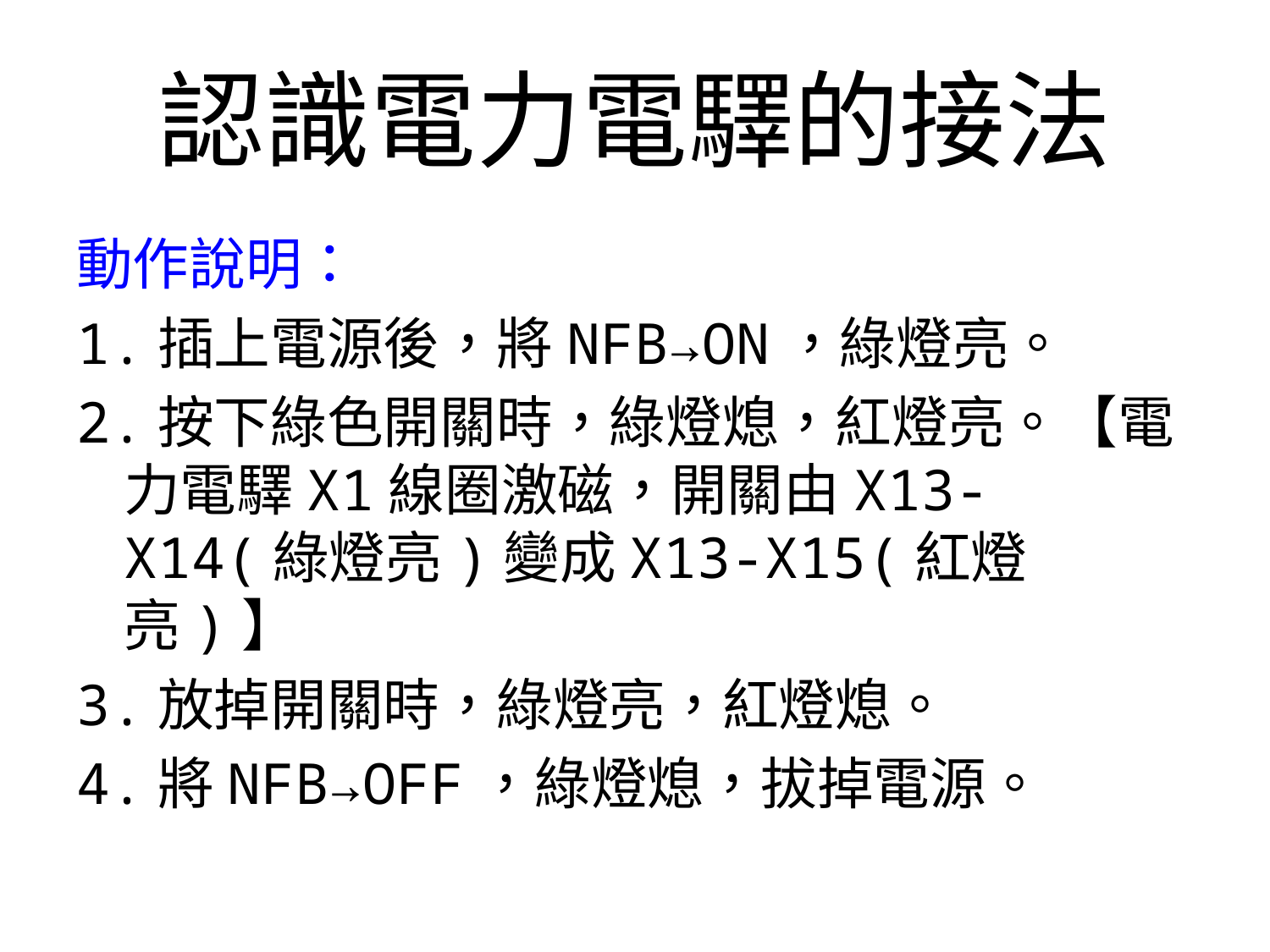

# 認識電力電驛的接法
動作說明：
1.插上電源後，將NFB→ON，綠燈亮。
2.按下綠色開關時，綠燈熄，紅燈亮。【電力電驛X1線圈激磁，開關由X13-X14(綠燈亮)變成X13-X15(紅燈亮)】
3.放掉開關時，綠燈亮，紅燈熄。
4.將NFB→OFF，綠燈熄，拔掉電源。